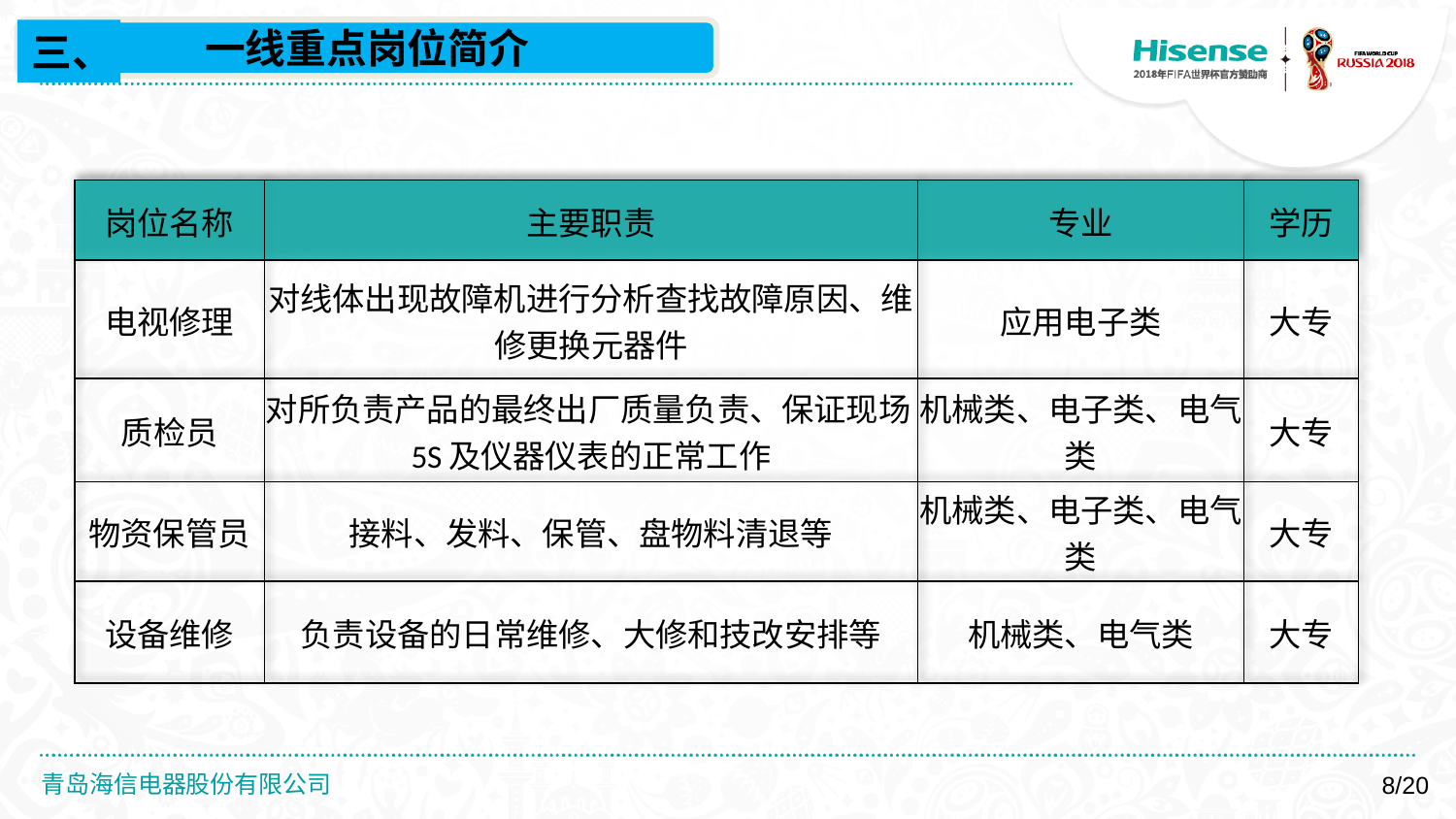

一线重点岗位简介
三、
| 岗位名称 | 主要职责 | 专业 | 学历 |
| --- | --- | --- | --- |
| 电视修理 | 对线体出现故障机进行分析查找故障原因、维修更换元器件 | 应用电子类 | 大专 |
| 质检员 | 对所负责产品的最终出厂质量负责、保证现场5S及仪器仪表的正常工作 | 机械类、电子类、电气类 | 大专 |
| 物资保管员 | 接料、发料、保管、盘物料清退等 | 机械类、电子类、电气类 | 大专 |
| 设备维修 | 负责设备的日常维修、大修和技改安排等 | 机械类、电气类 | 大专 |
8/20